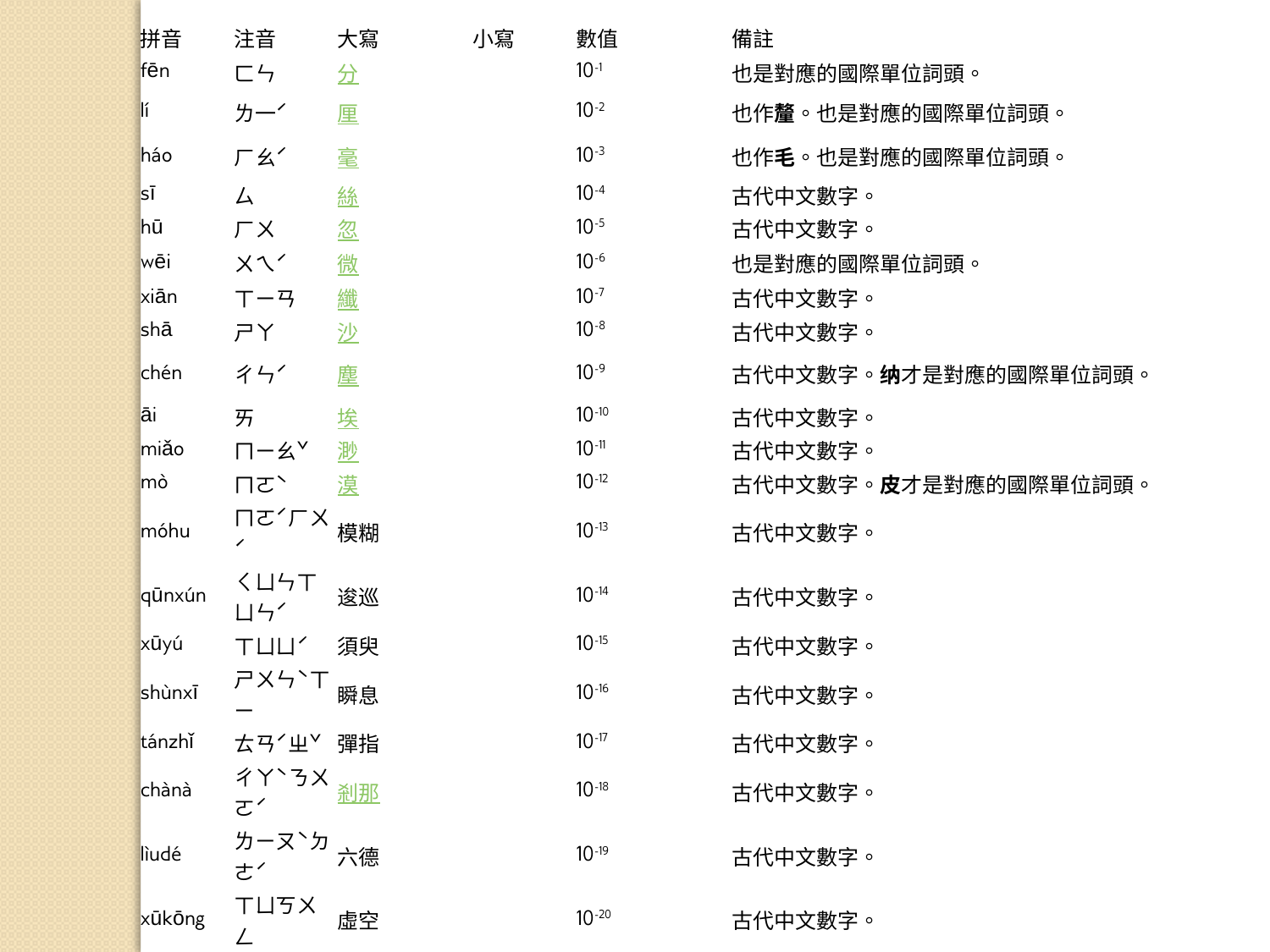

| 拼音 | 注音 | 大寫 | 小寫 | 數值 | 備註 |
| --- | --- | --- | --- | --- | --- |
| fēn | ㄈㄣ | 分 |  | 10-1 | 也是對應的國際單位詞頭。 |
| lí | ㄌ一ˊ | 厘 |  | 10-2 | 也作釐。也是對應的國際單位詞頭。 |
| háo | ㄏㄠˊ | 毫 |  | 10-3 | 也作毛。也是對應的國際單位詞頭。 |
| sī | ㄙ | 絲 |  | 10-4 | 古代中文數字。 |
| hū | ㄏㄨ | 忽 |  | 10-5 | 古代中文數字。 |
| wēi | ㄨㄟˊ | 微 |  | 10-6 | 也是對應的國際單位詞頭。 |
| xiān | ㄒㄧㄢ | 纖 |  | 10-7 | 古代中文數字。 |
| shā | ㄕㄚ | 沙 |  | 10-8 | 古代中文數字。 |
| chén | ㄔㄣˊ | 塵 |  | 10-9 | 古代中文數字。纳才是對應的國際單位詞頭。 |
| āi | ㄞ | 埃 |  | 10-10 | 古代中文數字。 |
| miǎo | ㄇㄧㄠˇ | 渺 |  | 10-11 | 古代中文數字。 |
| mò | ㄇㄛˋ | 漠 |  | 10-12 | 古代中文數字。皮才是對應的國際單位詞頭。 |
| móhu | ㄇㄛˊㄏㄨˊ | 模糊 |  | 10-13 | 古代中文數字。 |
| qūnxún | ㄑㄩㄣㄒㄩㄣˊ | 逡巡 |  | 10-14 | 古代中文數字。 |
| xūyú | ㄒㄩㄩˊ | 須臾 |  | 10-15 | 古代中文數字。 |
| shùnxī | ㄕㄨㄣˋㄒㄧ | 瞬息 |  | 10-16 | 古代中文數字。 |
| tánzhǐ | ㄊㄢˊㄓˇ | 彈指 |  | 10-17 | 古代中文數字。 |
| chànà | ㄔㄚˋㄋㄨㄛˊ | 剎那 |  | 10-18 | 古代中文數字。 |
| lìudé | ㄌㄧㄡˋㄉㄜˊ | 六德 |  | 10-19 | 古代中文數字。 |
| xūkōng | ㄒㄩㄎㄨㄥ | 虛空 |  | 10-20 | 古代中文數字。 |
| qīngjìng | ㄑㄧㄥㄐㄧㄥˋ | 清靜 |  | 10-21 | 古代中文數字。 |